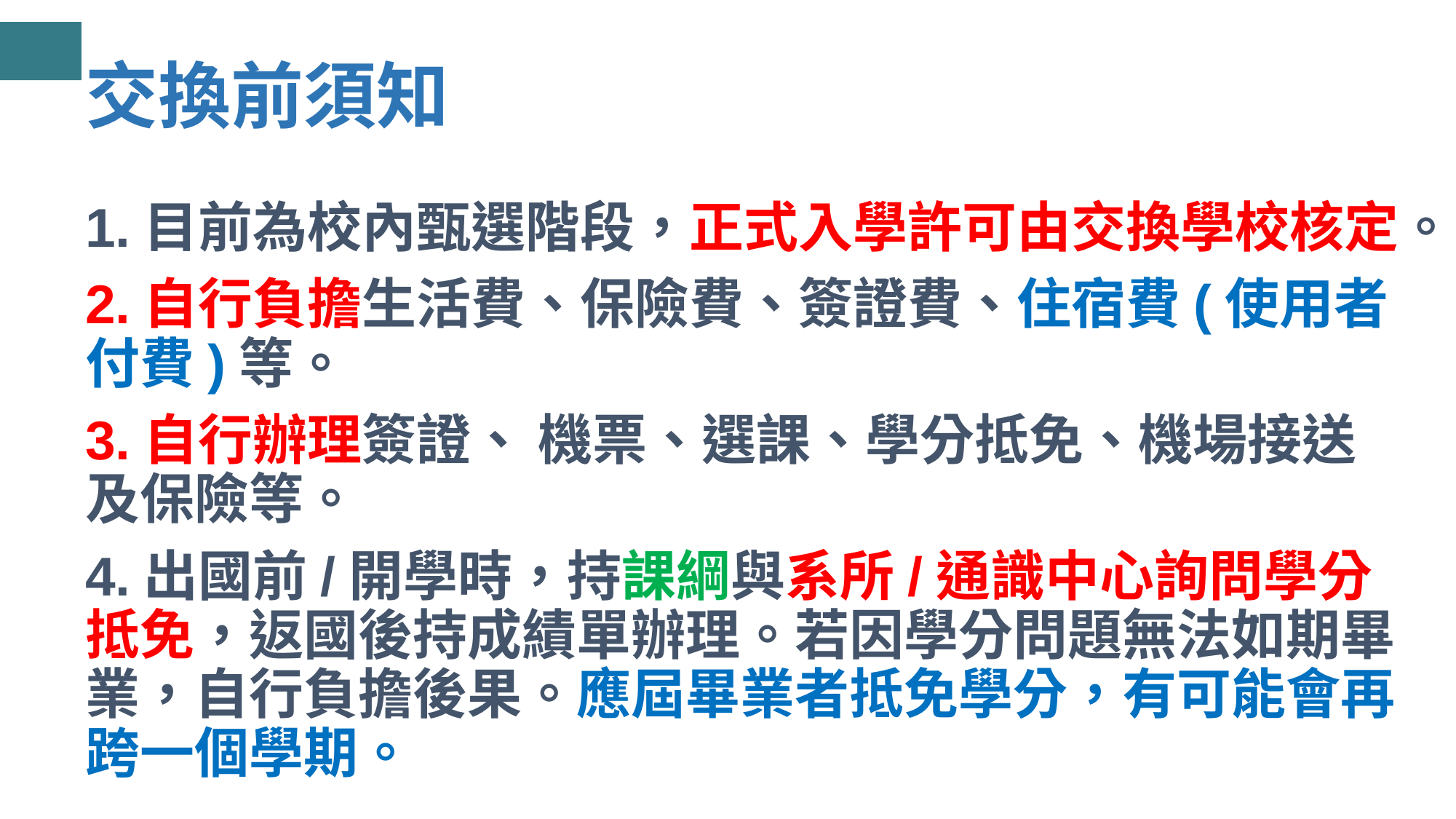

# 交換前須知
1.目前為校內甄選階段，正式入學許可由交換學校核定。
2.自行負擔生活費、保險費、簽證費、住宿費(使用者付費)等。
3.自行辦理簽證、 機票、選課、學分抵免、機場接送及保險等。
4.出國前/開學時，持課綱與系所/通識中心詢問學分抵免，返國後持成績單辦理。若因學分問題無法如期畢業，自行負擔後果。應屆畢業者抵免學分，有可能會再跨一個學期。